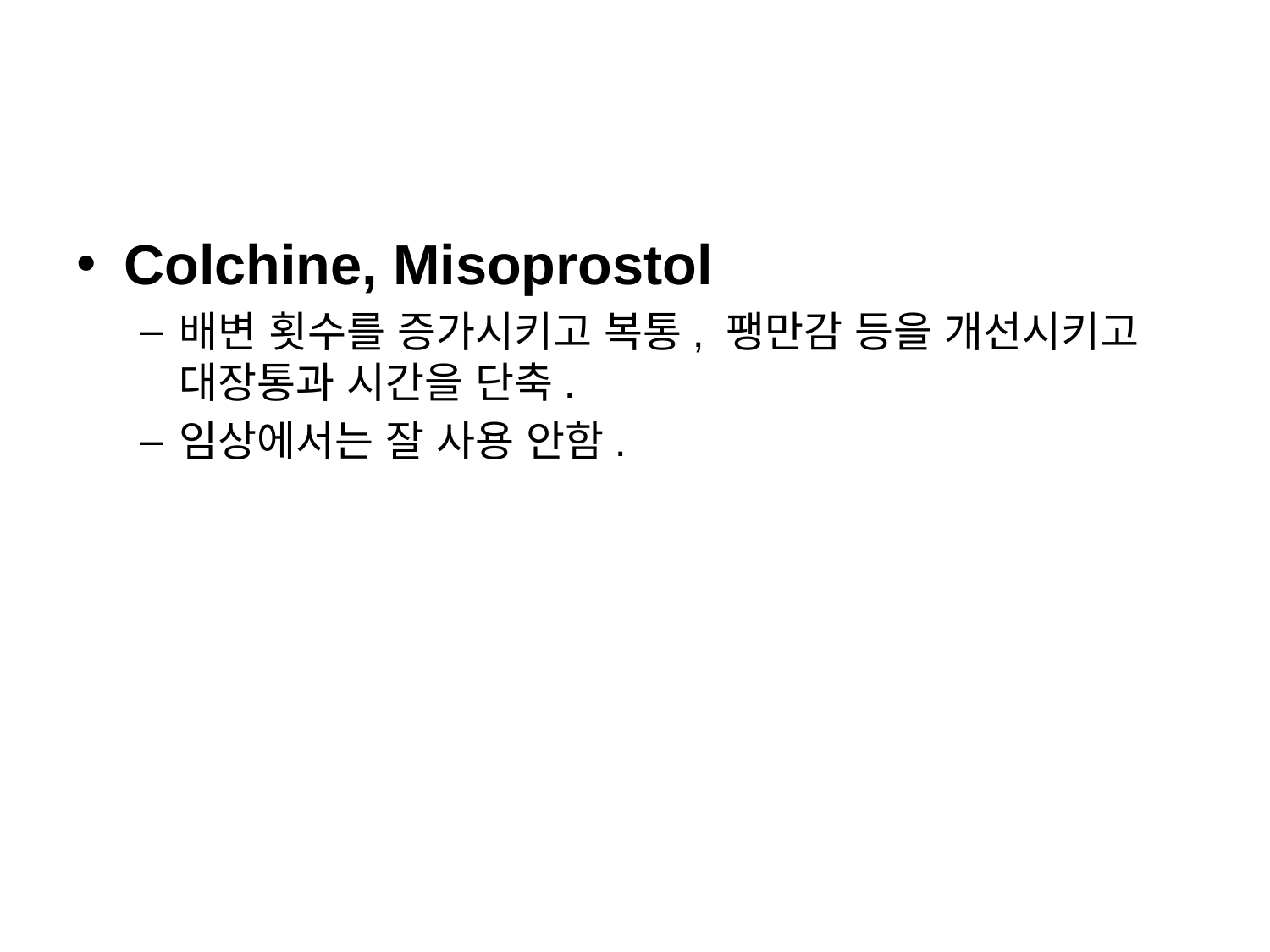

#
Colchine, Misoprostol
배변 횟수를 증가시키고 복통, 팽만감 등을 개선시키고 대장통과 시간을 단축.
임상에서는 잘 사용 안함.